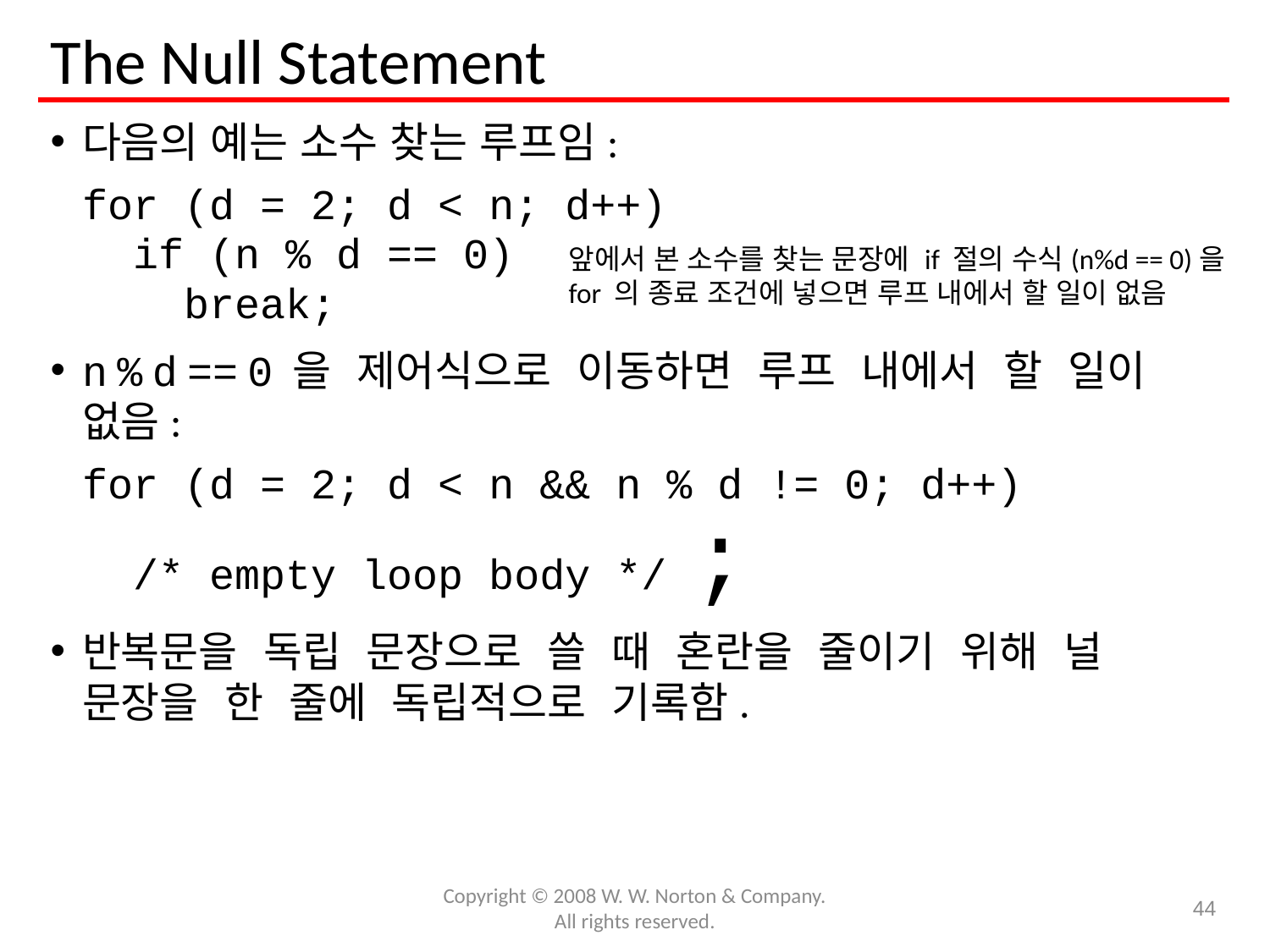

# The Null Statement
다음의 예는 소수 찾는 루프임:
	for (d = 2; d < n; d++)
	  if (n % d == 0)
	    break;
n % d == 0 을 제어식으로 이동하면 루프 내에서 할 일이 없음:
	for (d = 2; d < n && n % d != 0; d++)
	  /* empty loop body */ ;
반복문을 독립 문장으로 쓸 때 혼란을 줄이기 위해 널 문장을 한 줄에 독립적으로 기록함.
앞에서 본 소수를 찾는 문장에 if 절의 수식(n%d == 0)을
for 의 종료 조건에 넣으면 루프 내에서 할 일이 없음
Copyright © 2008 W. W. Norton & Company.
All rights reserved.
44